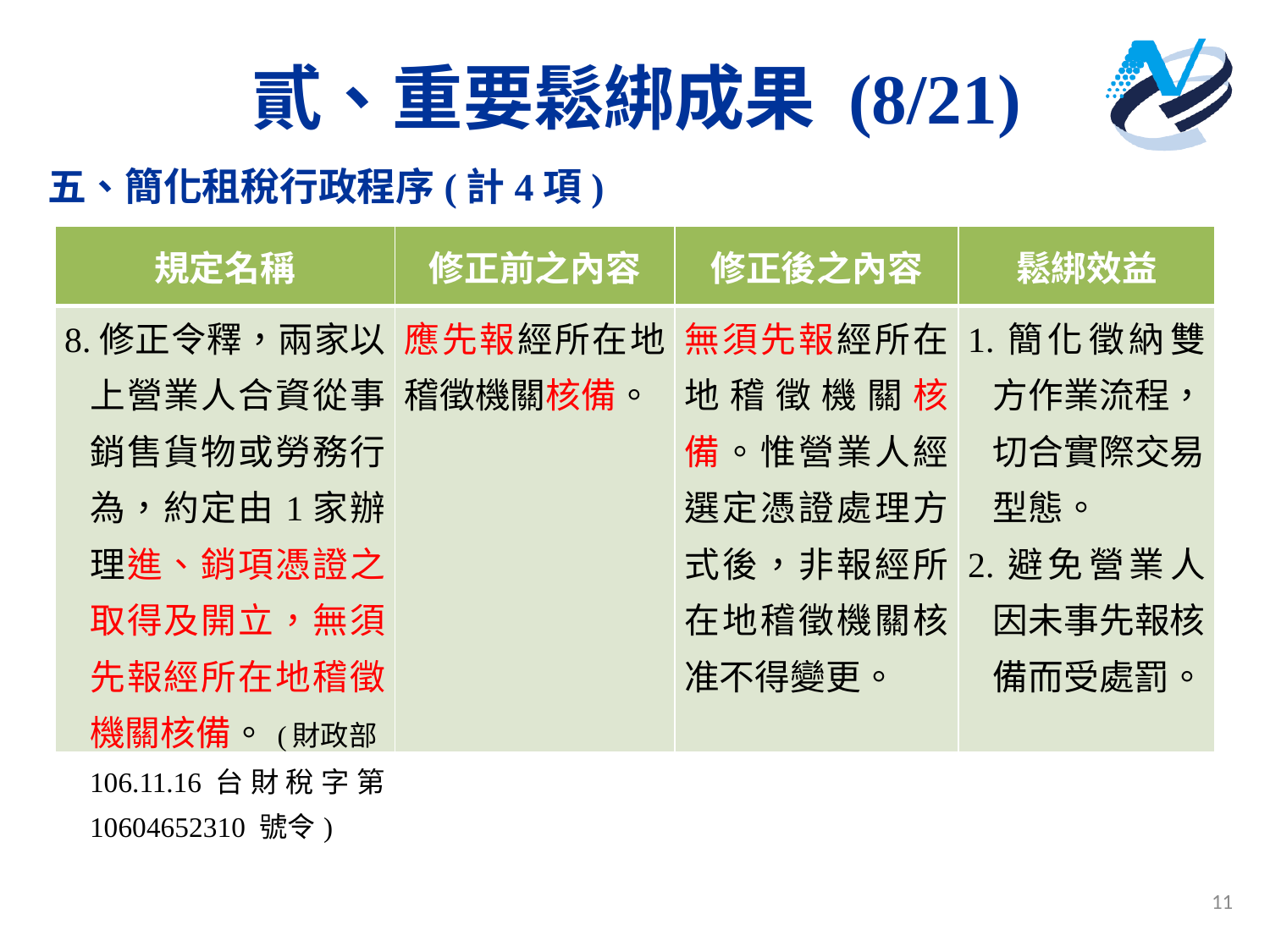

# 貳、重要鬆綁成果 (8/21)
五、簡化租稅行政程序(計4項)
| 規定名稱 | 修正前之內容 | 修正後之內容 | 鬆綁效益 |
| --- | --- | --- | --- |
| 8.修正令釋，兩家以上營業人合資從事銷售貨物或勞務行為，約定由1家辦理進、銷項憑證之取得及開立，無須先報經所在地稽徵機關核備。(財政部106.11.16台財稅字第 10604652310 號令) | 應先報經所在地稽徵機關核備。 | 無須先報經所在地稽徵機關核備。惟營業人經選定憑證處理方式後，非報經所在地稽徵機關核准不得變更。 | 1.簡化徵納雙方作業流程，切合實際交易型態。 2.避免營業人因未事先報核備而受處罰。 |
11